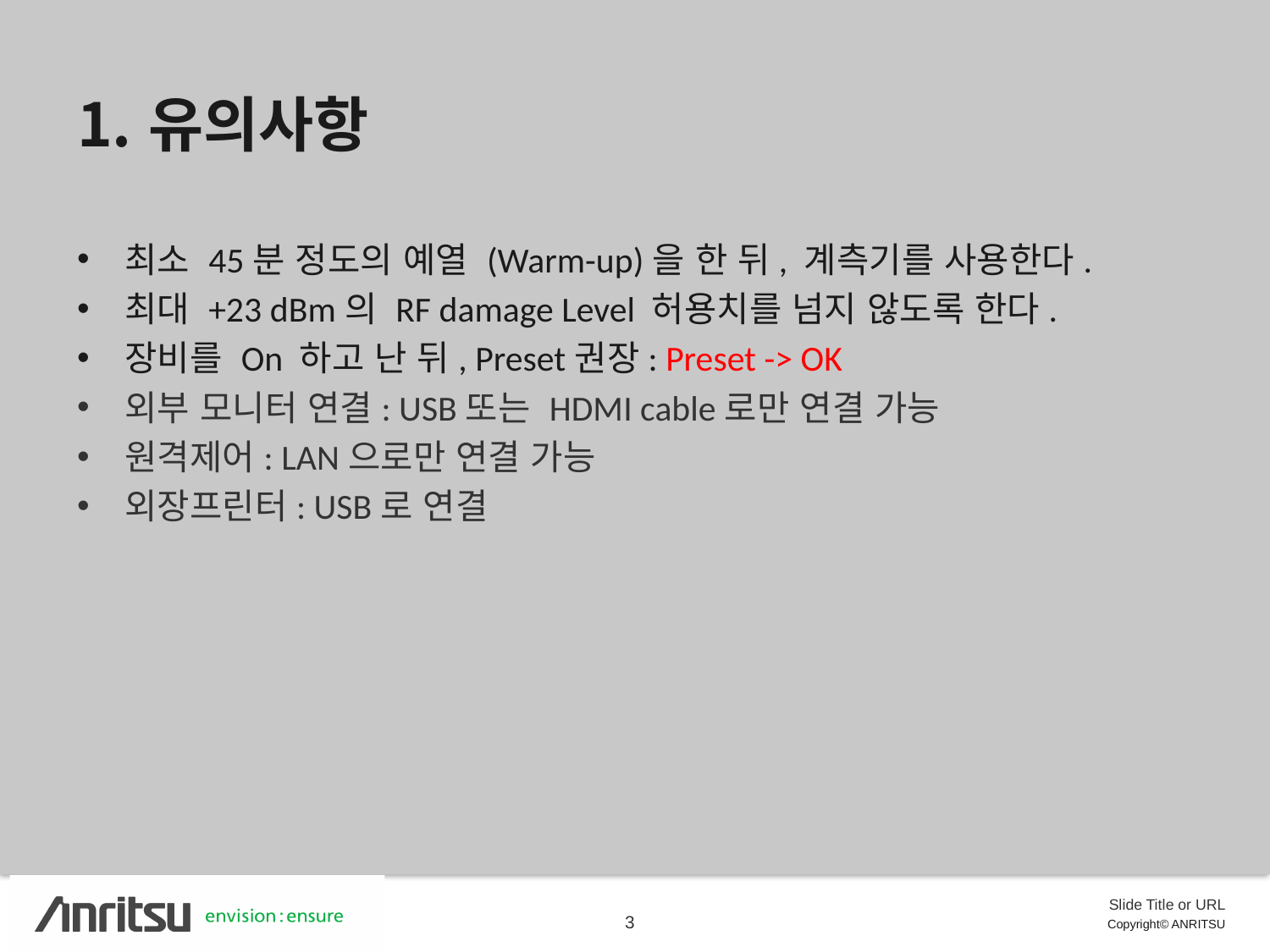

# 유의사항
최소 45분 정도의 예열 (Warm-up)을 한 뒤, 계측기를 사용한다.
최대 +23 dBm의 RF damage Level 허용치를 넘지 않도록 한다.
장비를 On 하고 난 뒤, Preset권장: Preset -> OK
외부 모니터 연결: USB또는 HDMI cable로만 연결 가능
원격제어: LAN으로만 연결 가능
외장프린터: USB로 연결

Slide Title or URL
3